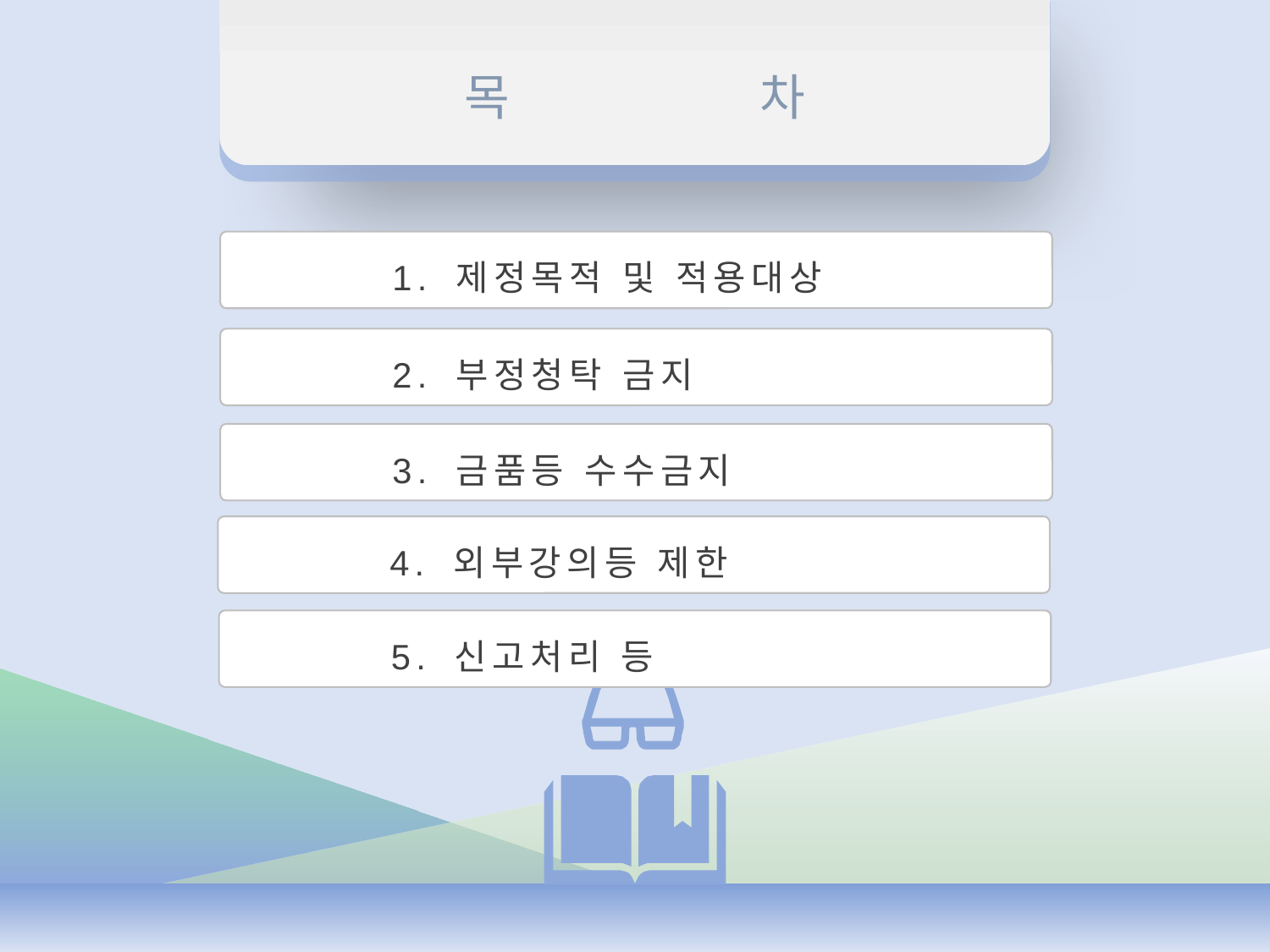

목                     차
1. 제정목적 및 적용대상

2. 부정청탁 금지

3. 금품등 수수금지

4. 외부강의등 제한

5. 신고처리 등